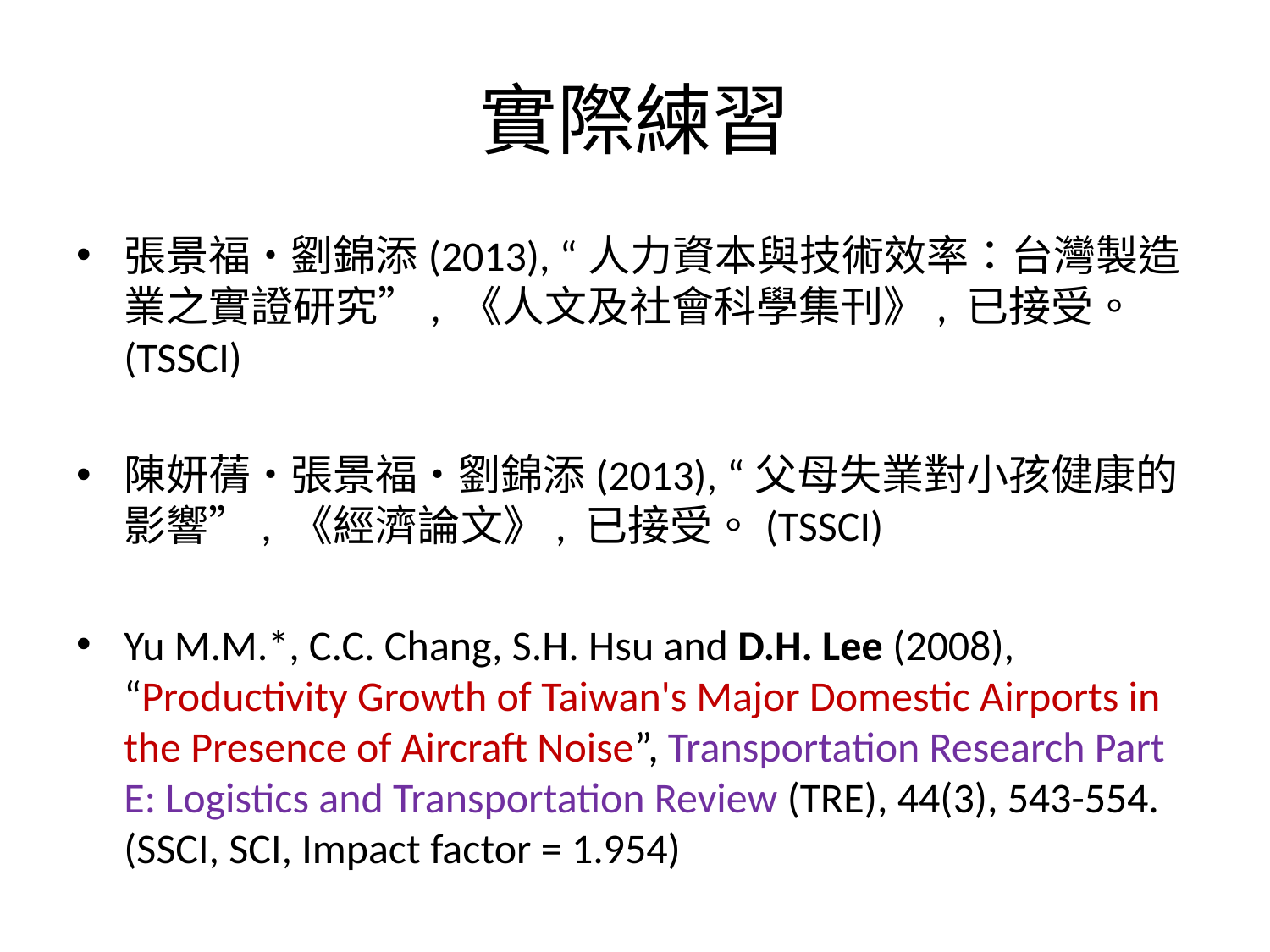

# 實際練習
張景福 ˙ 劉錦添(2013), “人力資本與技術效率：台灣製造業之實證研究”, 《人文及社會科學集刊》, 已接受。(TSSCI)

陳妍蒨 ˙ 張景福 ˙ 劉錦添(2013), “父母失業對小孩健康的影響”, 《經濟論文》, 已接受。(TSSCI)

Yu M.M.*, C.C. Chang, S.H. Hsu and D.H. Lee (2008), “Productivity Growth of Taiwan's Major Domestic Airports in the Presence of Aircraft Noise”, Transportation Research Part E: Logistics and Transportation Review (TRE), 44(3), 543-554. (SSCI, SCI, Impact factor = 1.954)